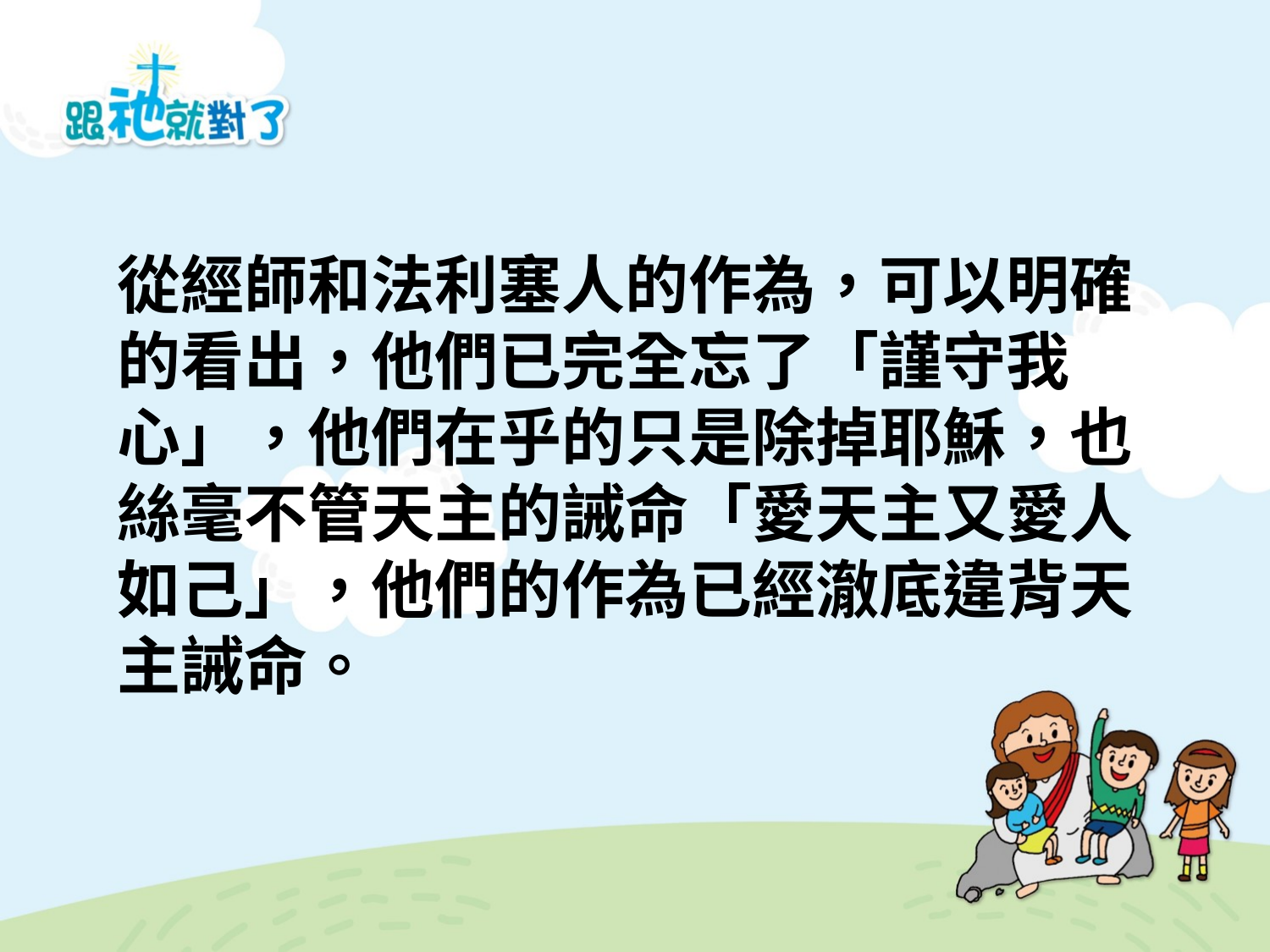

從經師和法利塞人的作為，可以明確的看出，他們已完全忘了「謹守我心」，他們在乎的只是除掉耶穌，也絲毫不管天主的誡命「愛天主又愛人如己」，他們的作為已經澈底違背天主誡命。